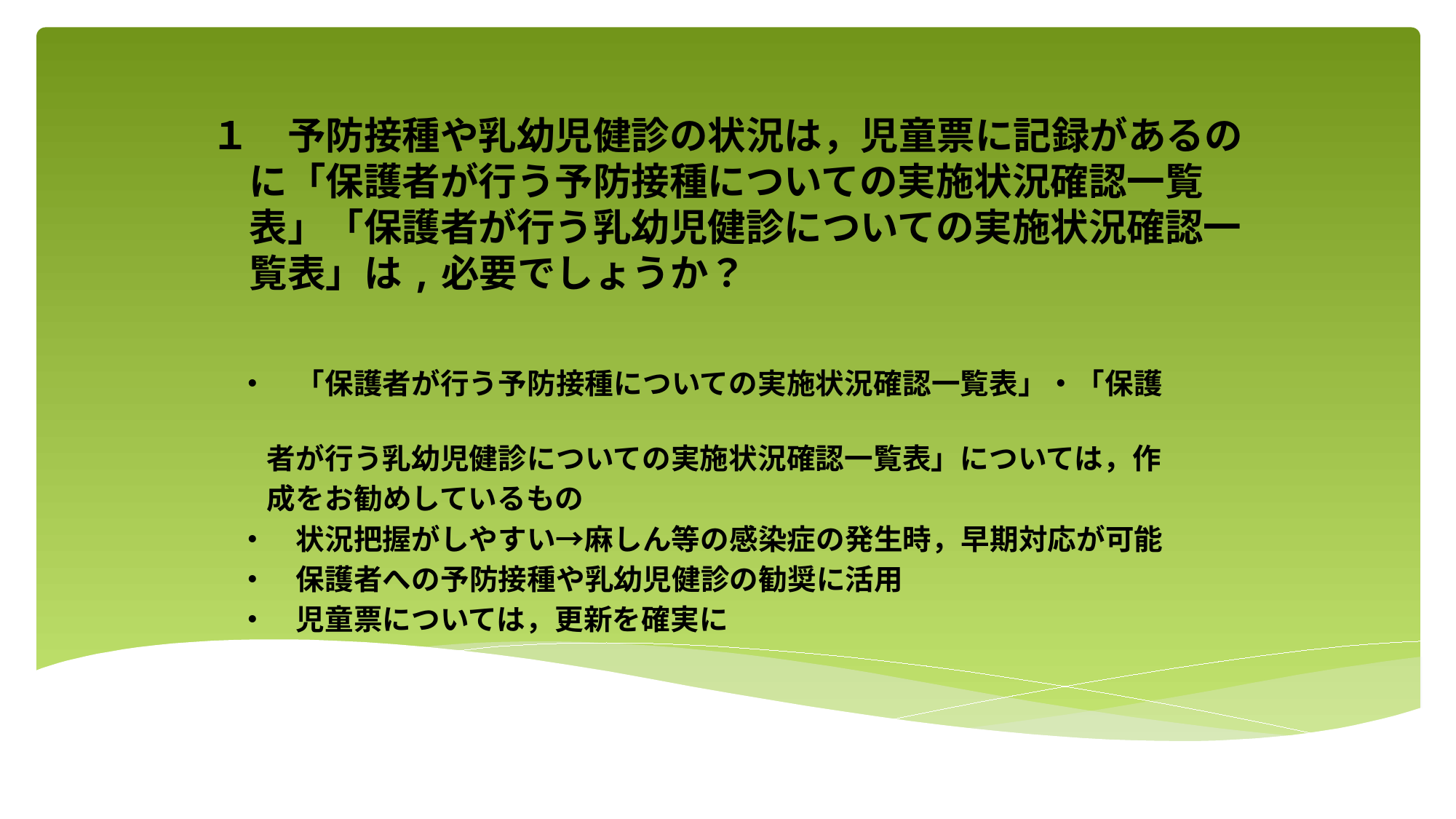

# １　予防接種や乳幼児健診の状況は，児童票に記録があるの 　に「保護者が行う予防接種についての実施状況確認一覧 　表」「保護者が行う乳幼児健診についての実施状況確認一 　覧表」は,必要でしょうか？
・　「保護者が行う予防接種についての実施状況確認一覧表」・「保護
　者が行う乳幼児健診についての実施状況確認一覧表」については，作
　成をお勧めしているもの
・　状況把握がしやすい→麻しん等の感染症の発生時，早期対応が可能
・　保護者への予防接種や乳幼児健診の勧奨に活用
・　児童票については，更新を確実に